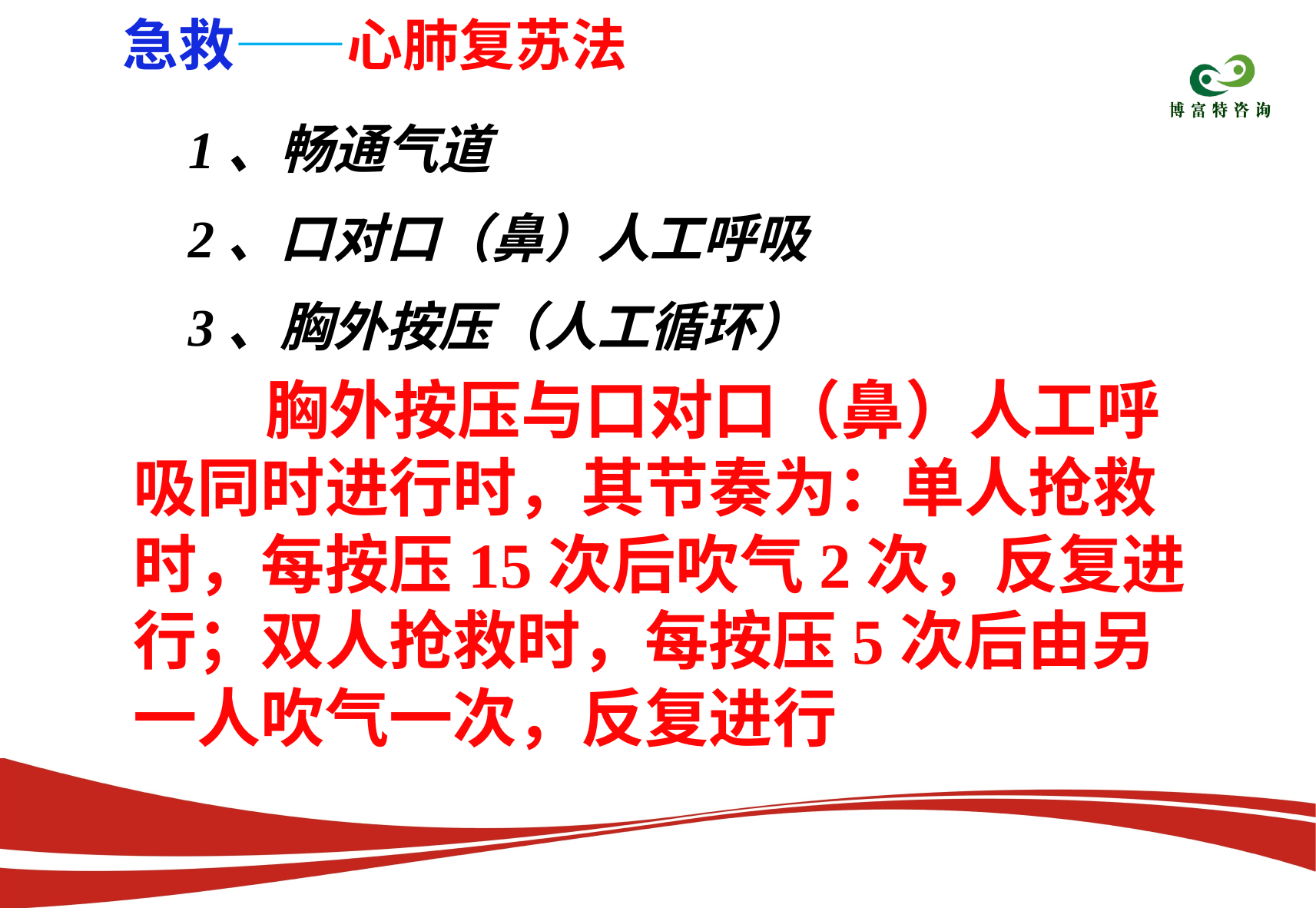

14
急救——心肺复苏法
1、畅通气道
2、口对口（鼻）人工呼吸
3、胸外按压（人工循环）
        胸外按压与口对口（鼻）人工呼吸同时进行时，其节奏为：单人抢救时，每按压15次后吹气2次，反复进行；双人抢救时，每按压5次后由另一人吹气一次，反复进行